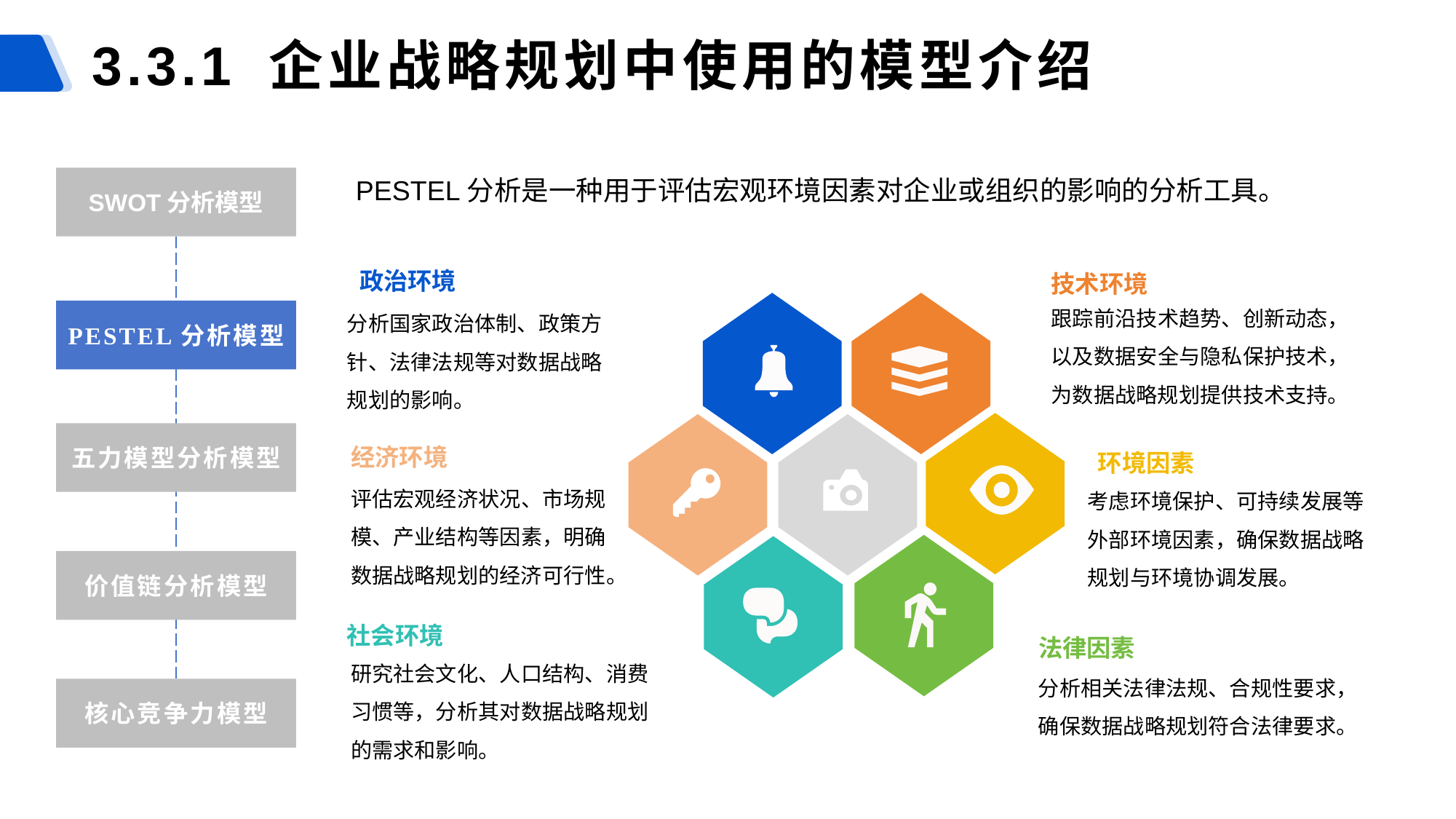

3.3.1 企业战略规划中使用的模型介绍

SWOT分析模型
PESTEL分析是一种用于评估宏观环境因素对企业或组织的影响的分析工具。
政治环境
技术环境
跟踪前沿技术趋势、创新动态，以及数据安全与隐私保护技术，为数据战略规划提供技术支持。
分析国家政治体制、政策方针、法律法规等对数据战略规划的影响。

PESTEL分析模型

经济环境
环境因素

五力模型分析模型

评估宏观经济状况、市场规模、产业结构等因素，明确数据战略规划的经济可行性。
考虑环境保护、可持续发展等外部环境因素，确保数据战略规划与环境协调发展。

价值链分析模型
社会环境

法律因素
研究社会文化、人口结构、消费习惯等，分析其对数据战略规划的需求和影响。
分析相关法律法规、合规性要求，确保数据战略规划符合法律要求。
核心竞争力模型